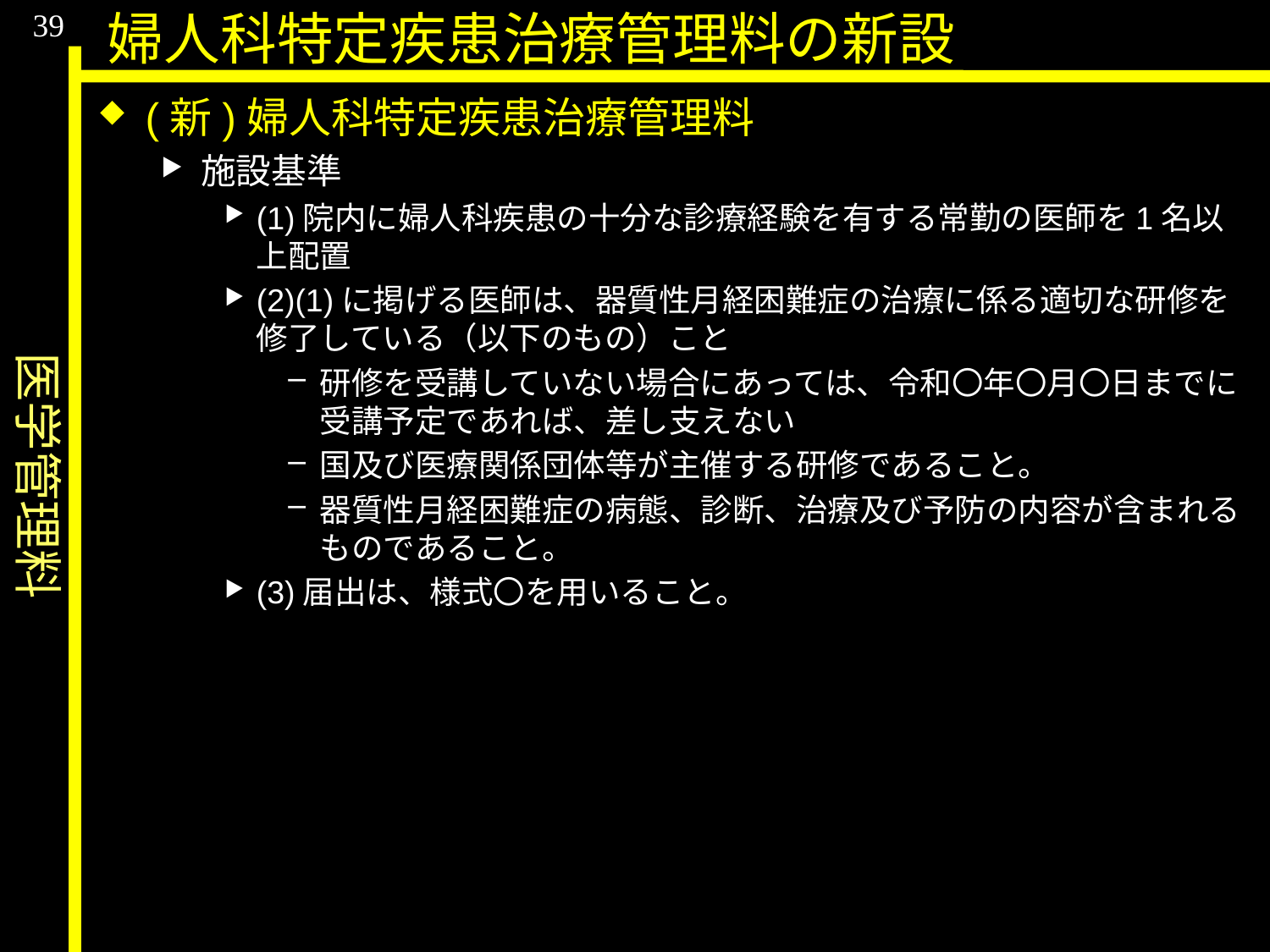

医学管理料
39
婦人科特定疾患治療管理料の新設

(新)婦人科特定疾患治療管理料
施設基準
(1)院内に婦人科疾患の十分な診療経験を有する常勤の医師を1名以上配置
(2)(1)に掲げる医師は、器質性月経困難症の治療に係る適切な研修を修了している（以下のもの）こと
研修を受講していない場合にあっては、令和〇年〇月〇日までに受講予定であれば、差し支えない
国及び医療関係団体等が主催する研修であること。
器質性月経困難症の病態、診断、治療及び予防の内容が含まれるものであること。
(3)届出は、様式〇を用いること。